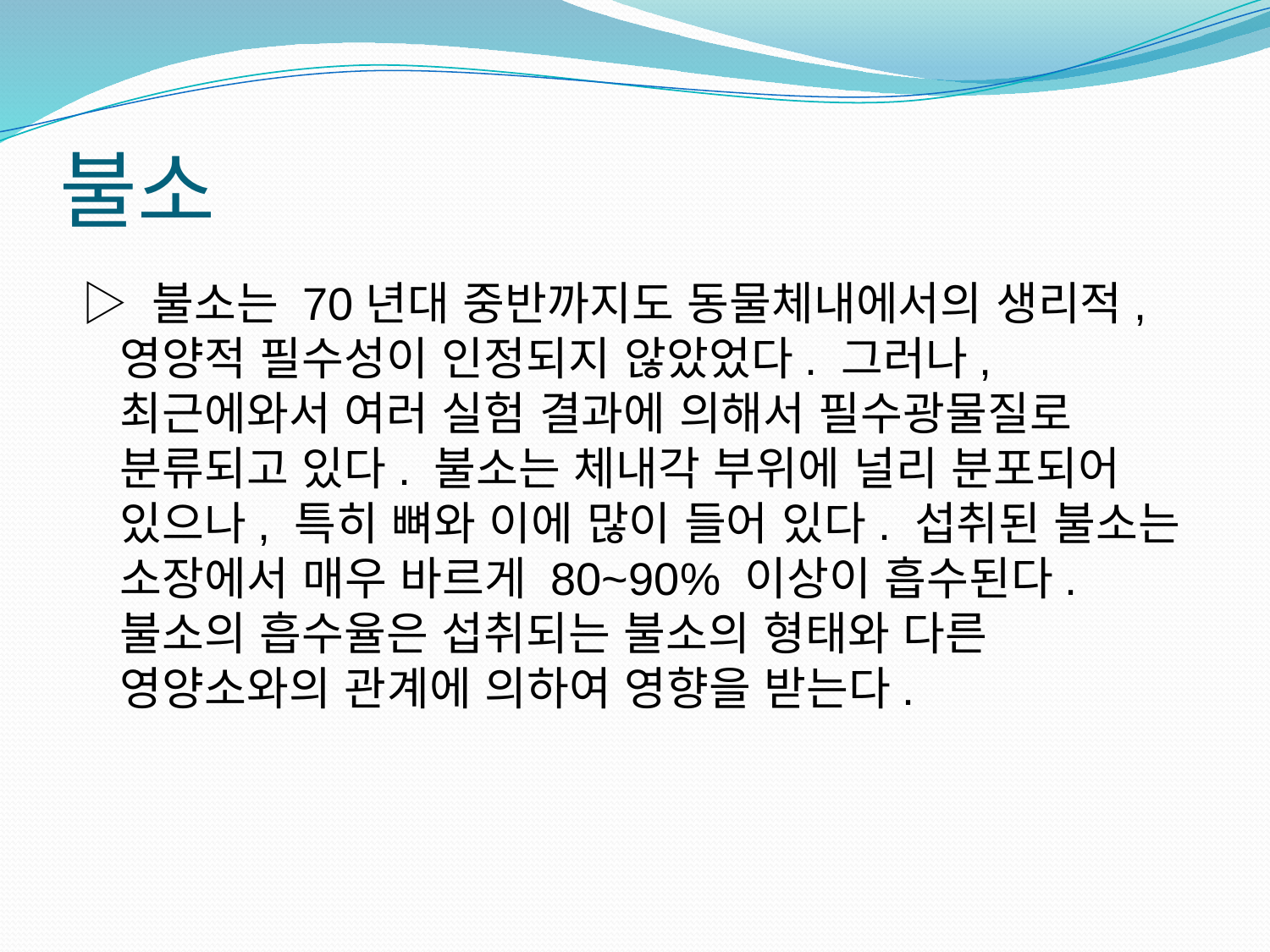

# 불소
▷ 불소는 70년대 중반까지도 동물체내에서의 생리적, 영양적 필수성이 인정되지 않았었다. 그러나, 최근에와서 여러 실험 결과에 의해서 필수광물질로 분류되고 있다. 불소는 체내각 부위에 널리 분포되어 있으나, 특히 뼈와 이에 많이 들어 있다. 섭취된 불소는 소장에서 매우 바르게 80~90% 이상이 흡수된다. 불소의 흡수율은 섭취되는 불소의 형태와 다른 영양소와의 관계에 의하여 영향을 받는다.